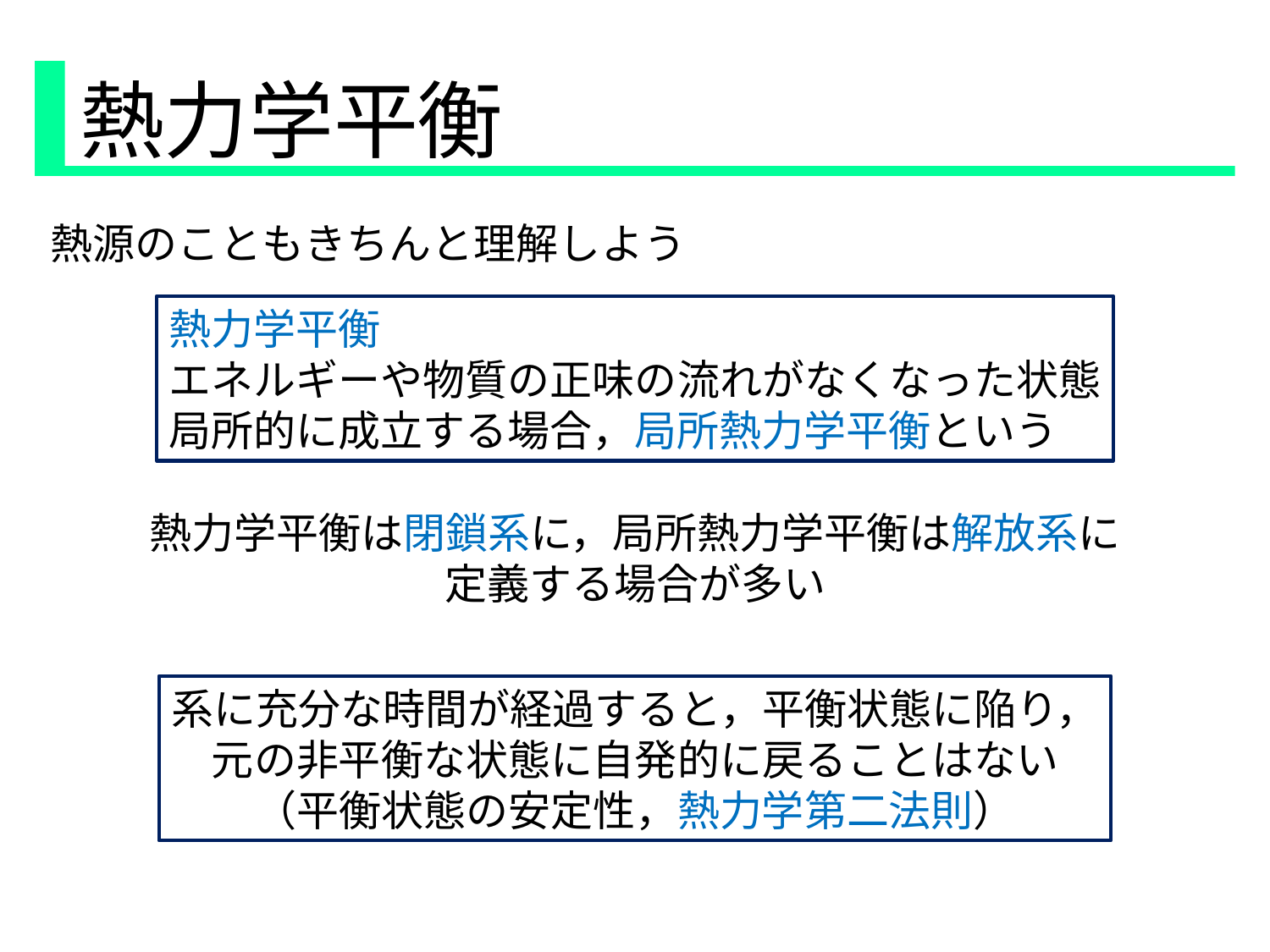

熱力学平衡

熱源のこともきちんと理解しよう
熱力学平衡
エネルギーや物質の正味の流れがなくなった状態
局所的に成立する場合，局所熱力学平衡という
熱力学平衡は閉鎖系に，局所熱力学平衡は解放系に
定義する場合が多い
系に充分な時間が経過すると，平衡状態に陥り，
元の非平衡な状態に自発的に戻ることはない
（平衡状態の安定性，熱力学第二法則）